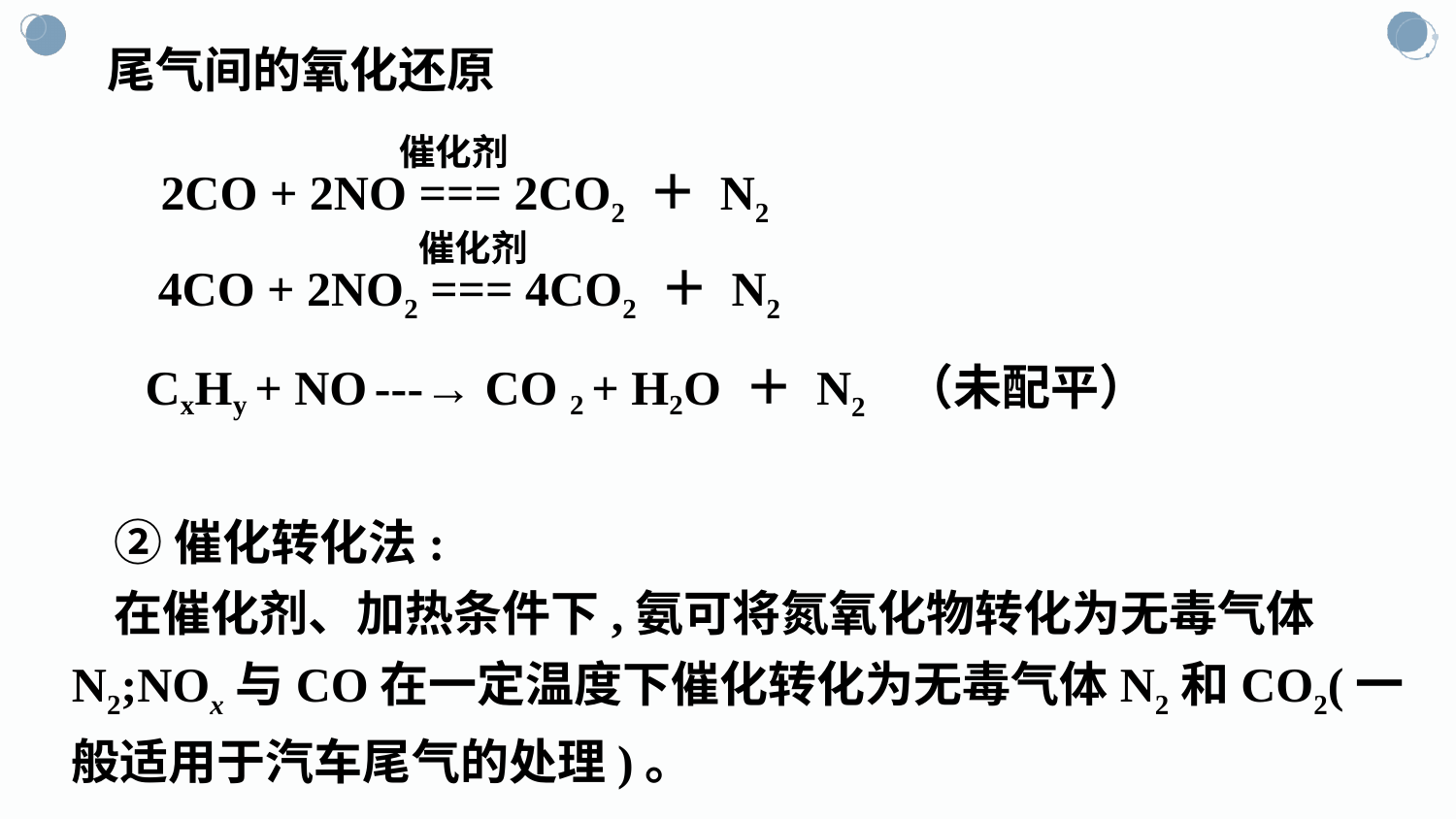

尾气间的氧化还原
催化剂
2CO + 2NO === 2CO2 ＋ N2

催化剂
4CO + 2NO2 === 4CO2 ＋ N2

CxHy + NO ---→ CO 2 + H2O ＋ N2    （未配平）
②催化转化法:
在催化剂、加热条件下,氨可将氮氧化物转化为无毒气体N2;NOx与CO在一定温度下催化转化为无毒气体N2和CO2(一般适用于汽车尾气的处理)。